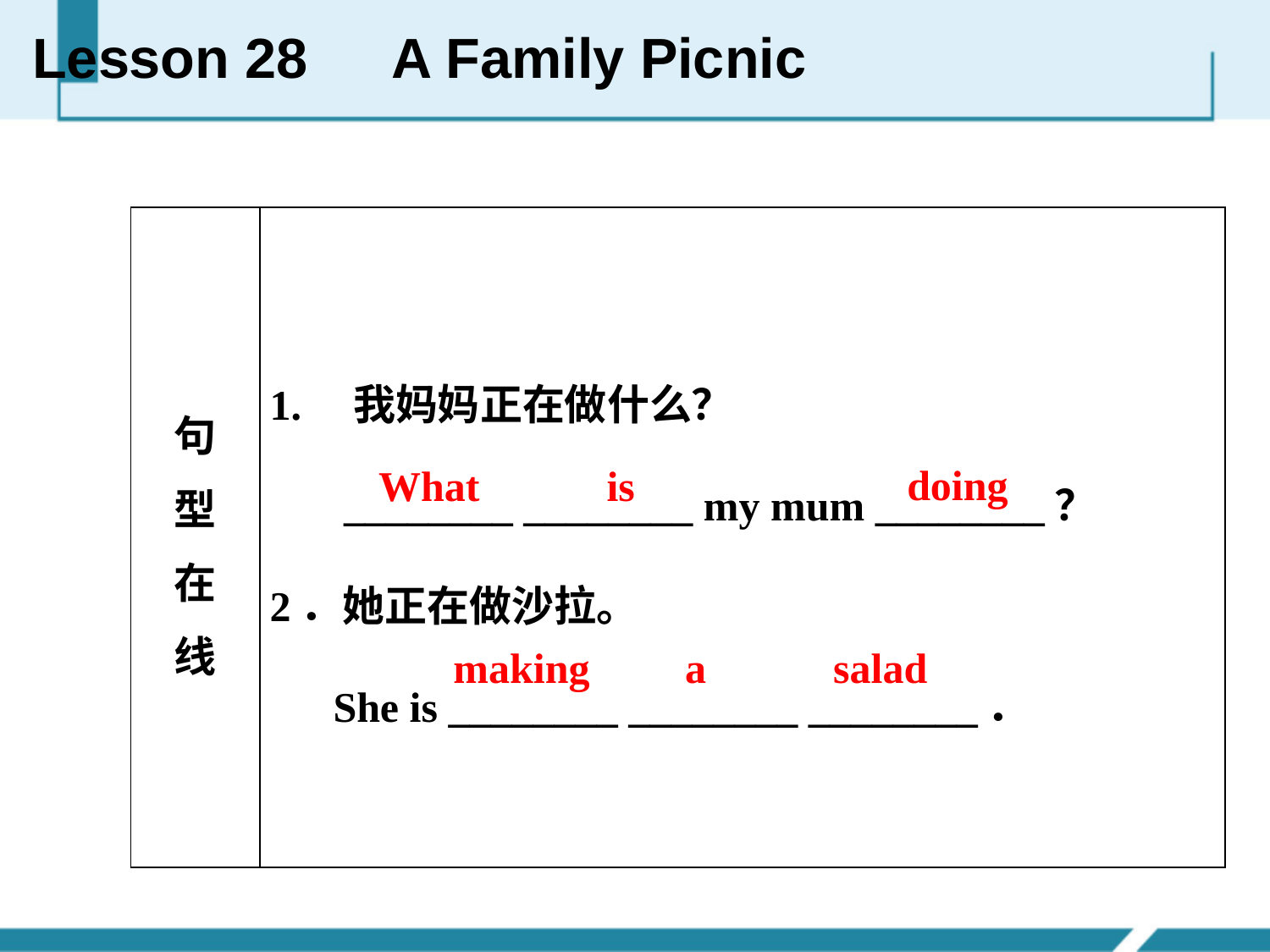

Lesson 28　A Family Picnic
| 句 型 在 线 | 1. 我妈妈正在做什么？ \_\_\_\_\_\_\_\_ \_\_\_\_\_\_\_\_ my mum \_\_\_\_\_\_\_\_？ 2．她正在做沙拉。 She is \_\_\_\_\_\_\_\_ \_\_\_\_\_\_\_\_ \_\_\_\_\_\_\_\_． |
| --- | --- |
doing
What            is
making         a            salad